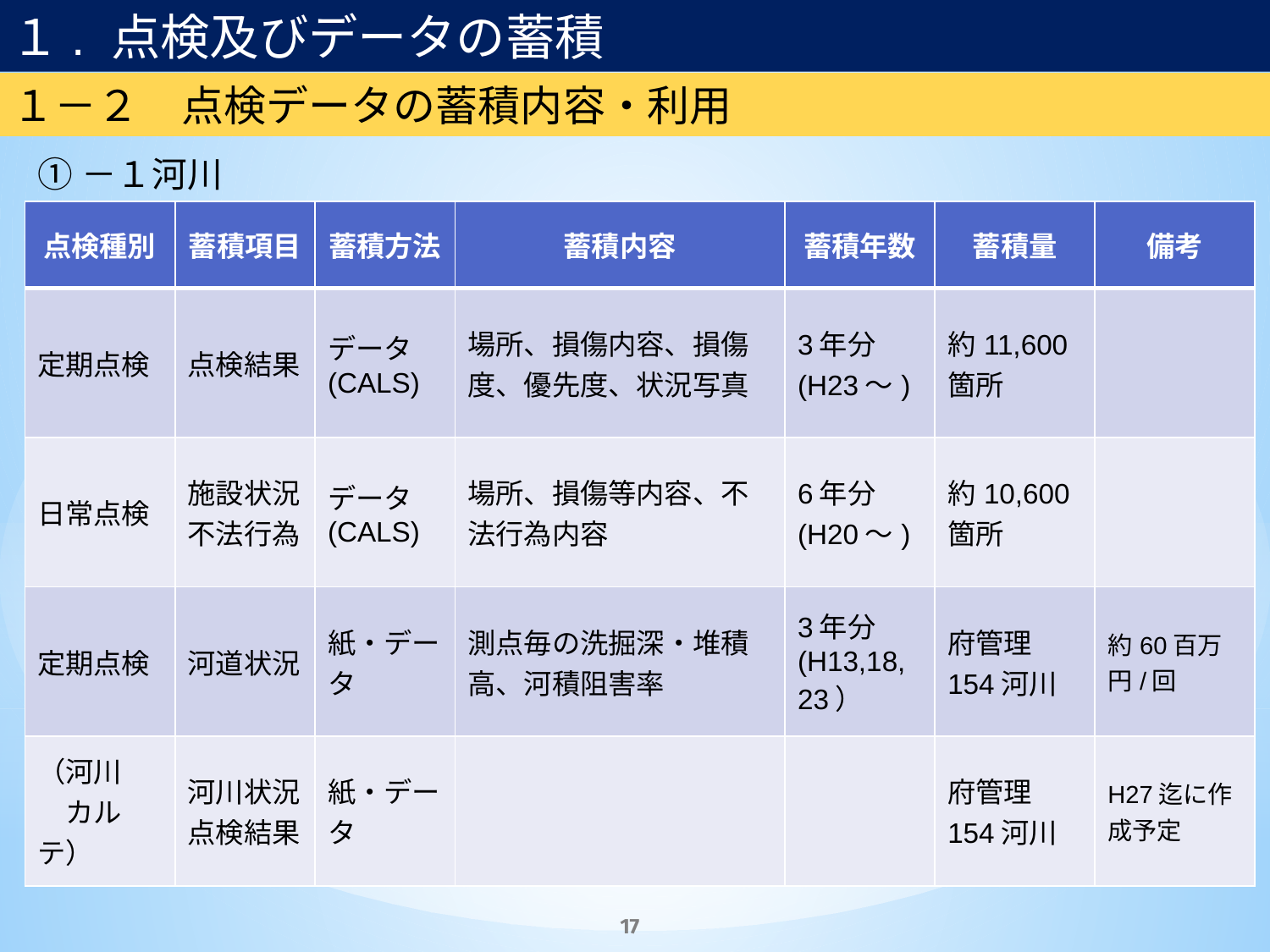

１. 点検及びデータの蓄積
１－２　点検データの蓄積内容・利用
≪修正箇所≫
ページ追加
①－１河川
| 点検種別 | 蓄積項目 | 蓄積方法 | 蓄積内容 | 蓄積年数 | 蓄積量 | 備考 |
| --- | --- | --- | --- | --- | --- | --- |
| 定期点検 | 点検結果 | データ (CALS) | 場所、損傷内容、損傷度、優先度、状況写真 | 3年分 (H23～) | 約11,600箇所 |  |
| 日常点検 | 施設状況 不法行為 | データ (CALS) | 場所、損傷等内容、不法行為内容 | 6年分 (H20～) | 約10,600箇所 |  |
| 定期点検 | 河道状況 | 紙・データ | 測点毎の洗掘深・堆積高、河積阻害率 | 3年分 (H13,18, 23） | 府管理 154河川 | 約60百万円/回 |
| （河川 　カルテ） | 河川状況 点検結果 | 紙・データ |  |  | 府管理 154河川 | H27迄に作成予定 |
17